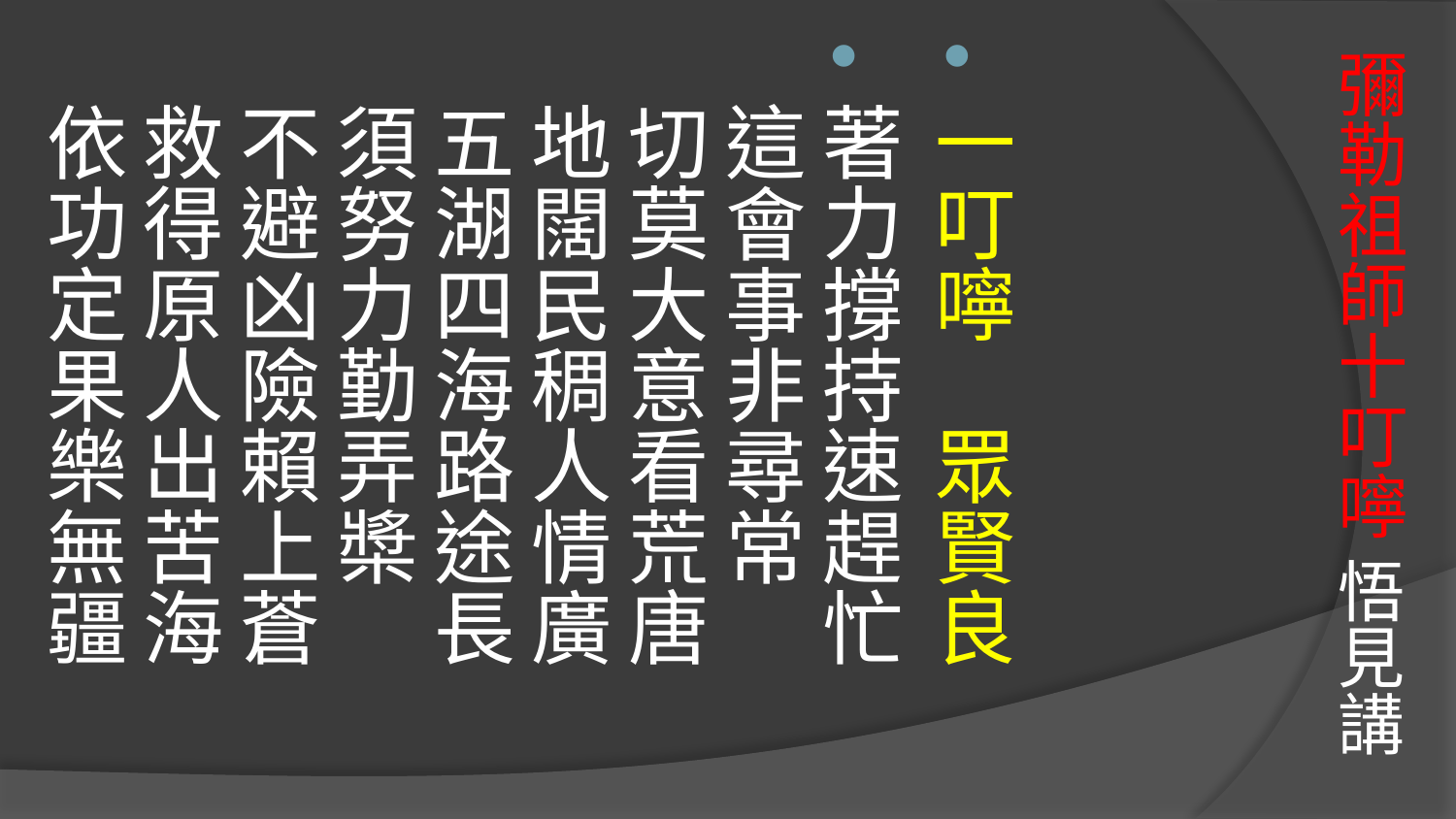

# 彌勒祖師十叮嚀 悟見講
一叮嚀　眾賢良
著力撐持速趕忙　
這會事非尋常 
切莫大意看荒唐 
地闊民稠人情廣　
五湖四海路途長 
須努力勤弄槳　
不避凶險賴上蒼 
救得原人出苦海 
依功定果樂無疆